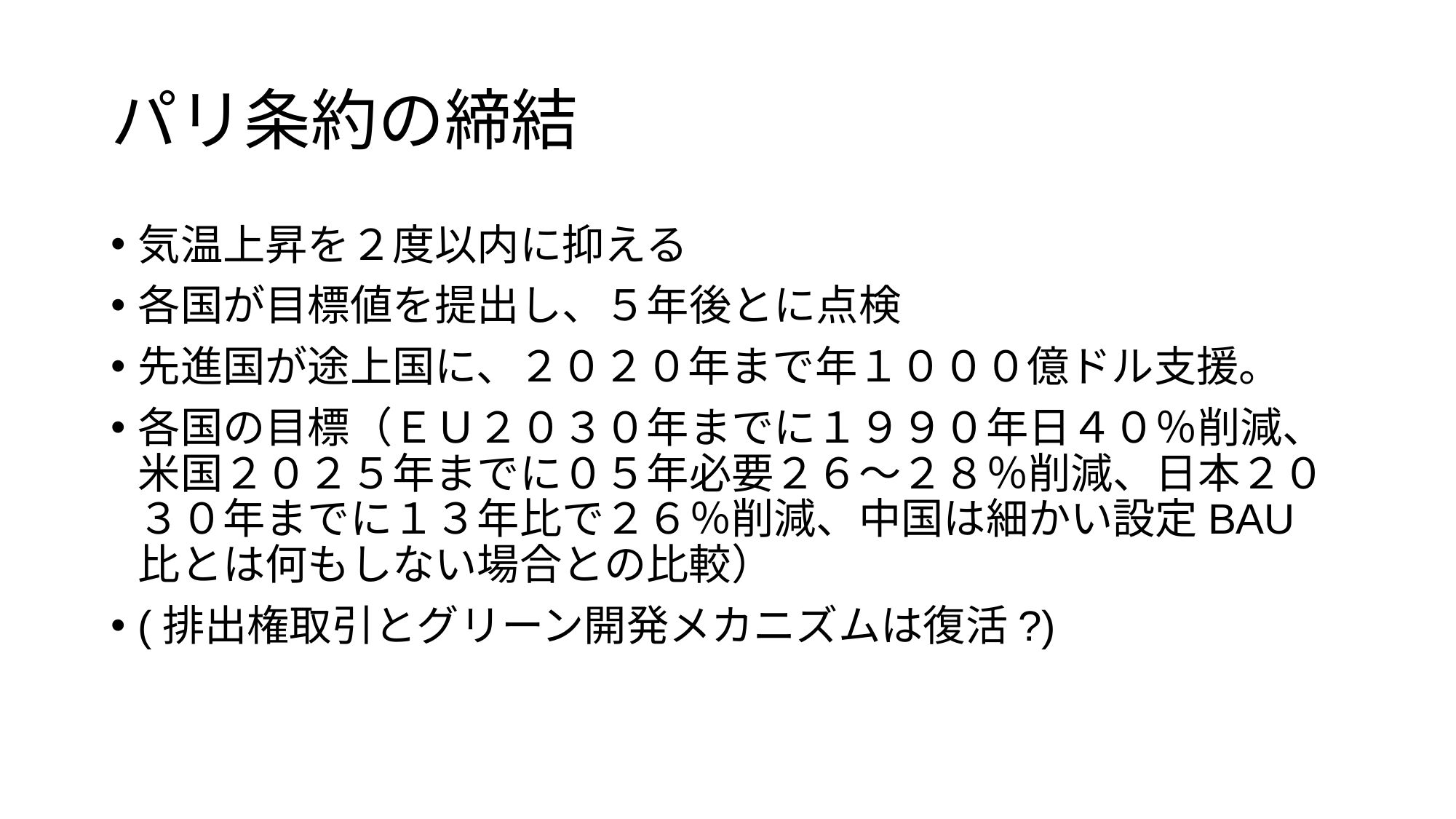

# パリ条約の締結
気温上昇を２度以内に抑える
各国が目標値を提出し、５年後とに点検
先進国が途上国に、２０２０年まで年１０００億ドル支援。
各国の目標（ＥＵ２０３０年までに１９９０年日４０％削減、米国２０２５年までに０５年必要２６～２８％削減、日本２０３０年までに１３年比で２６％削減、中国は細かい設定BAU比とは何もしない場合との比較）
(排出権取引とグリーン開発メカニズムは復活?)